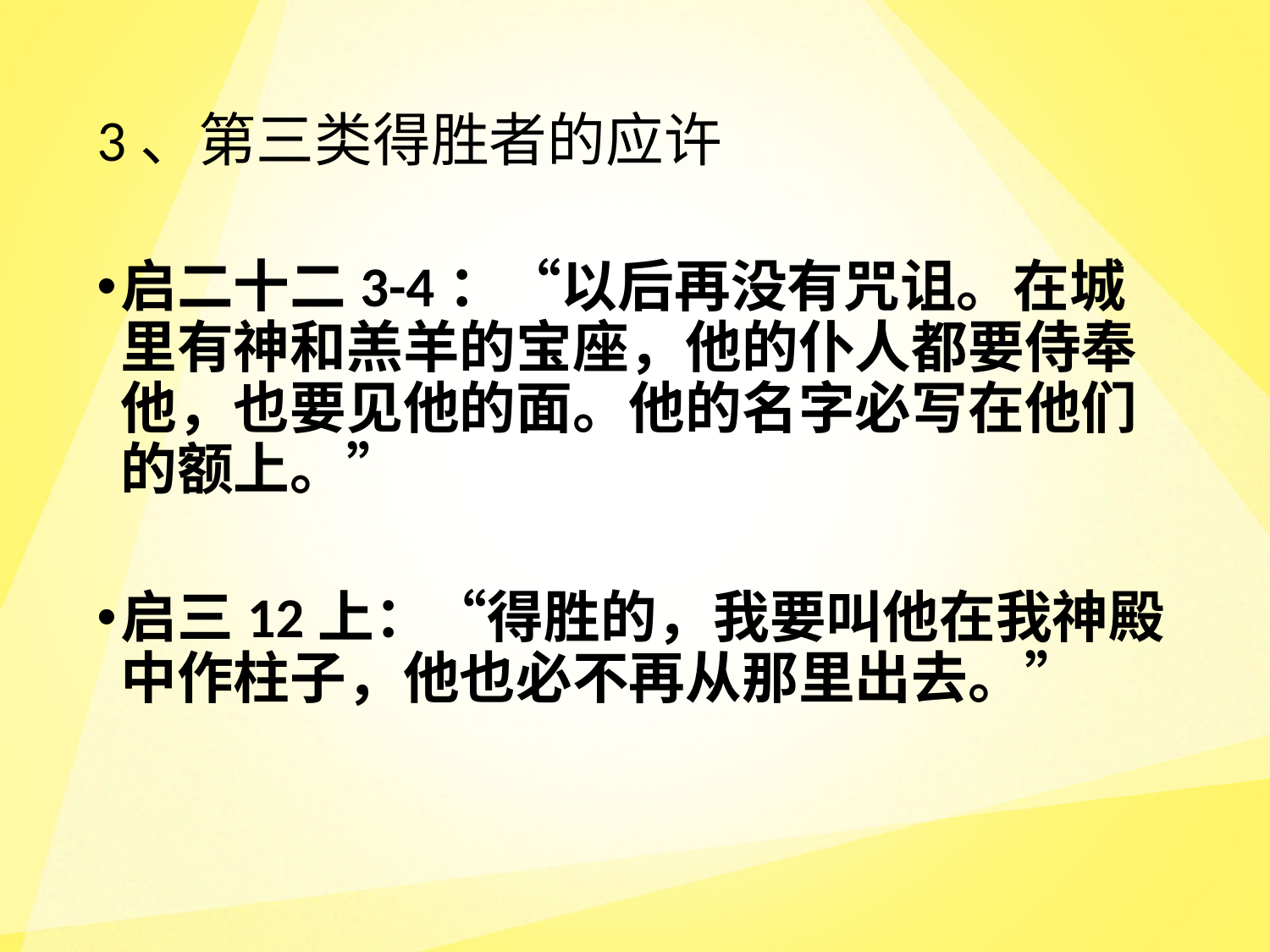

# 3、第三类得胜者的应许
启二十二3-4：“以后再没有咒诅。在城里有神和羔羊的宝座，他的仆人都要侍奉他，也要见他的面。他的名字必写在他们的额上。”

启三12上：“得胜的，我要叫他在我神殿中作柱子，他也必不再从那里出去。”